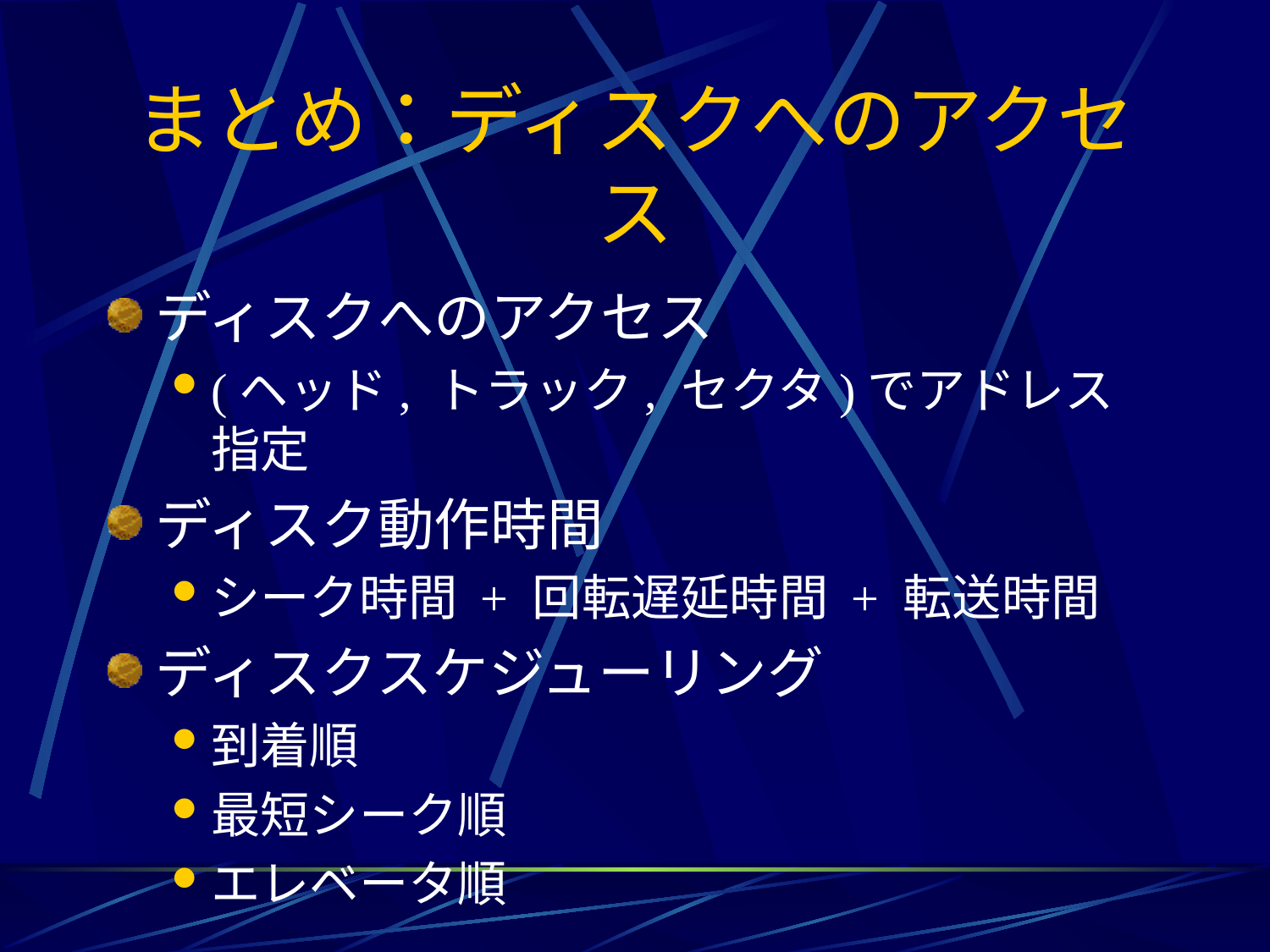

# まとめ：ディスクへのアクセス
ディスクへのアクセス
(ヘッド, トラック, セクタ)でアドレス指定
ディスク動作時間
シーク時間 + 回転遅延時間 + 転送時間
ディスクスケジューリング
到着順
最短シーク順
エレベータ順